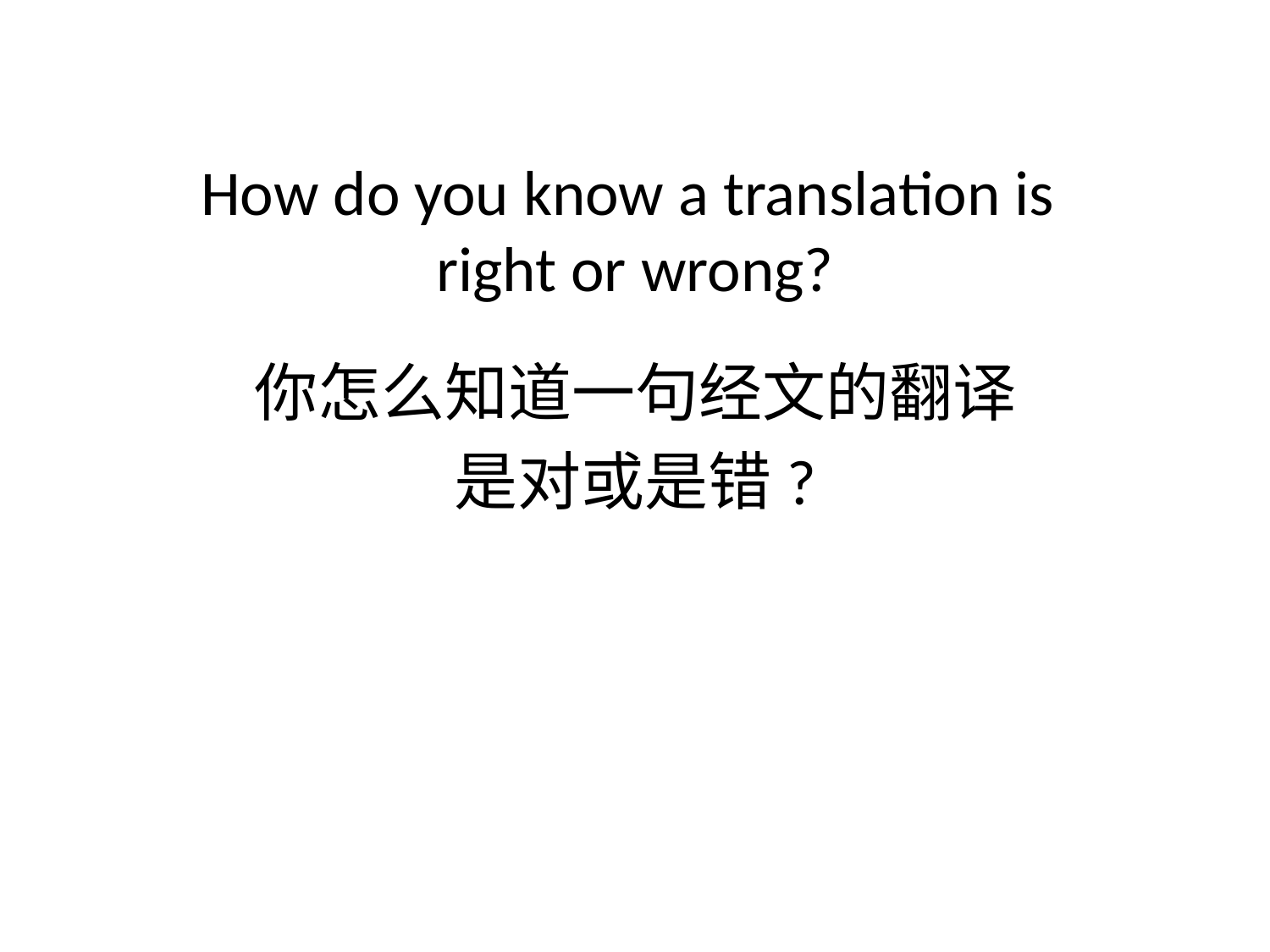

# How do you know a translation is right or wrong?
你怎么知道一句经文的翻译
是对或是错?